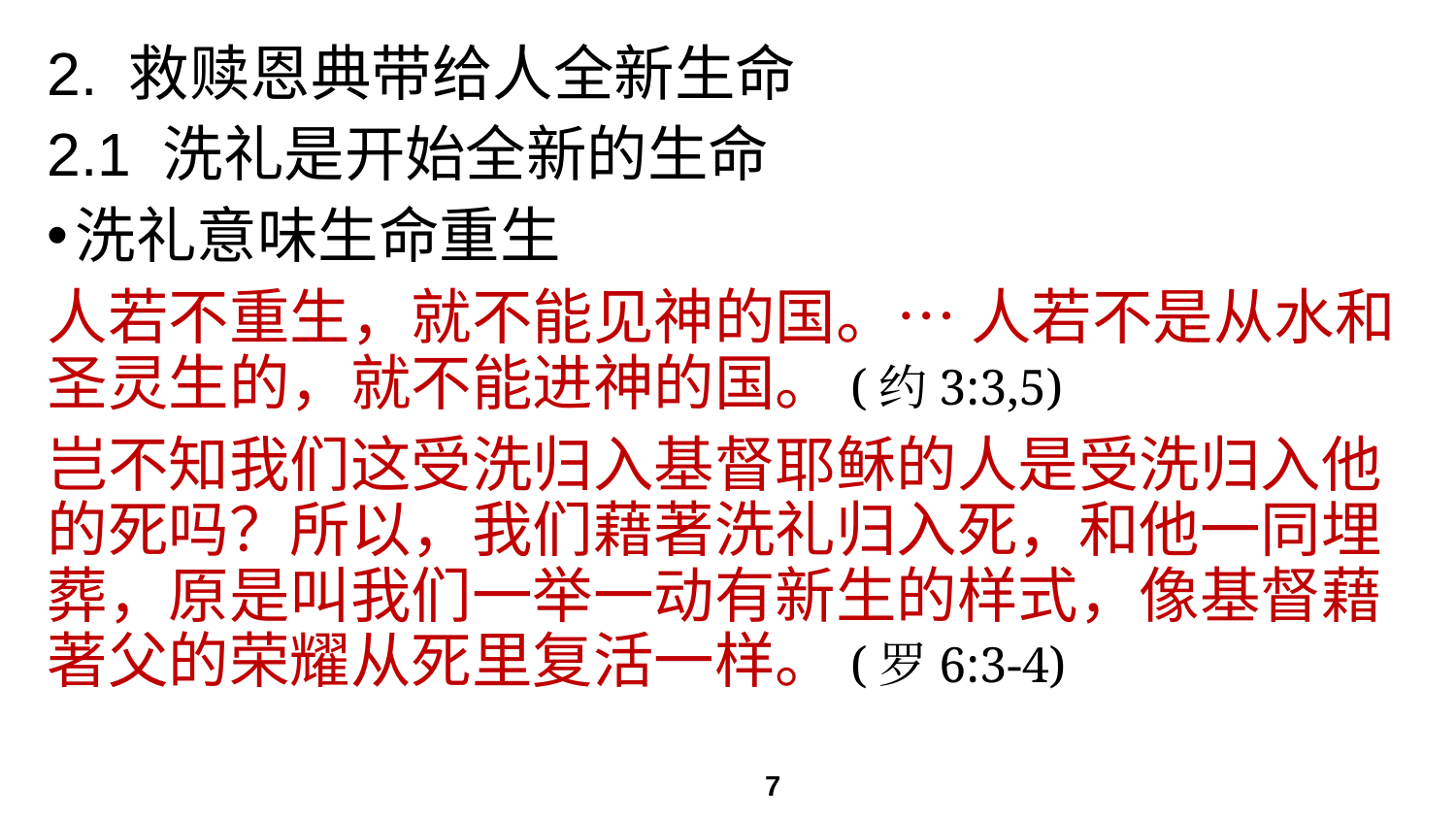

# 2. 救赎恩典带给人全新生命
2.1 洗礼是开始全新的生命
洗礼意味生命重生
人若不重生，就不能见神的国。… 人若不是从水和圣灵生的，就不能进神的国。(约3:3,5)
岂不知我们这受洗归入基督耶稣的人是受洗归入他的死吗？所以，我们藉著洗礼归入死，和他一同埋葬，原是叫我们一举一动有新生的样式，像基督藉著父的荣耀从死里复活一样。(罗6:3-4)
7